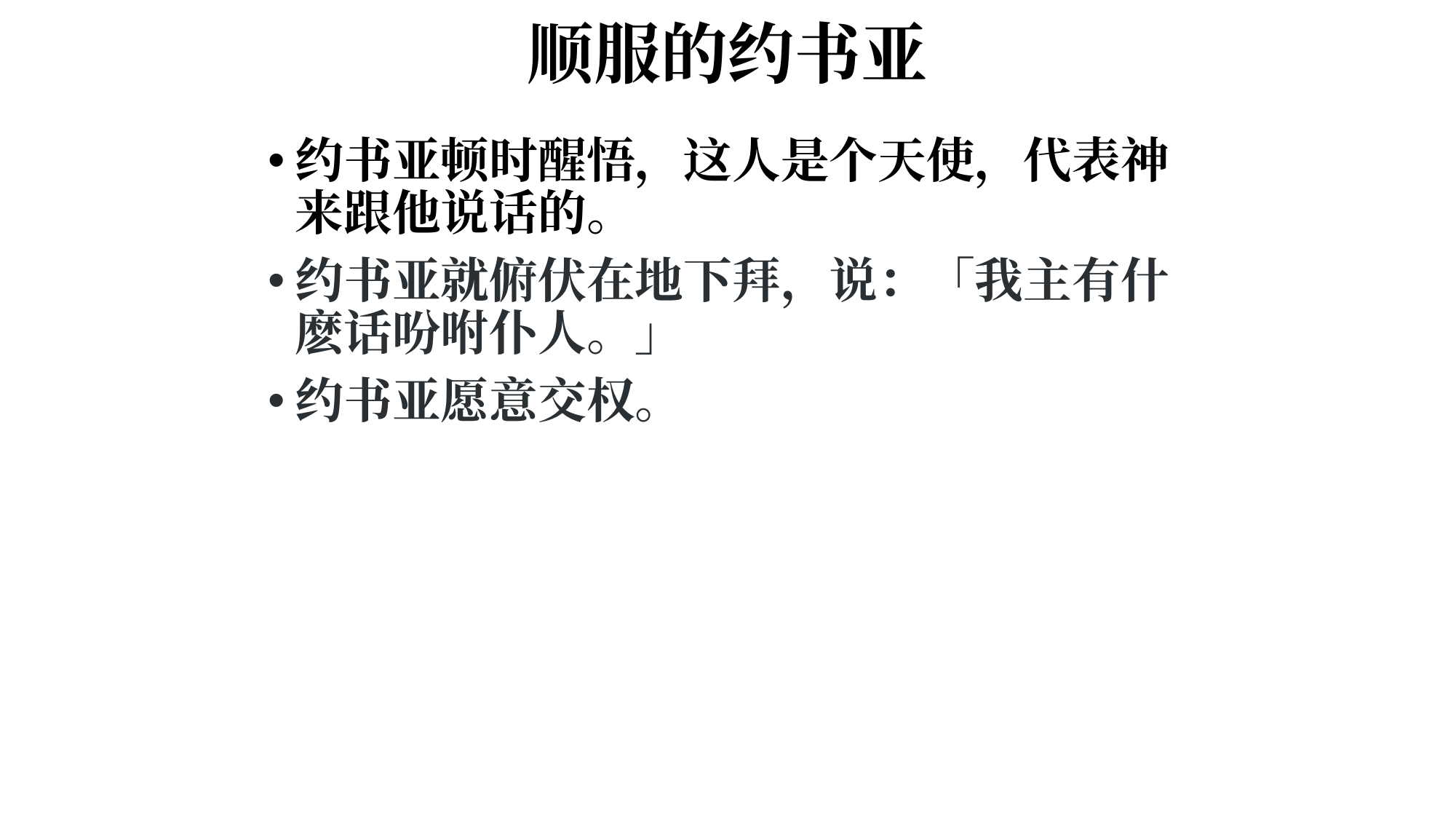

# 顺服的约书亚
约书亚顿时醒悟，这人是个天使，代表神来跟他说话的。
约书亚就俯伏在地下拜，说：「我主有什麽话吩咐仆人。」
约书亚愿意交权。